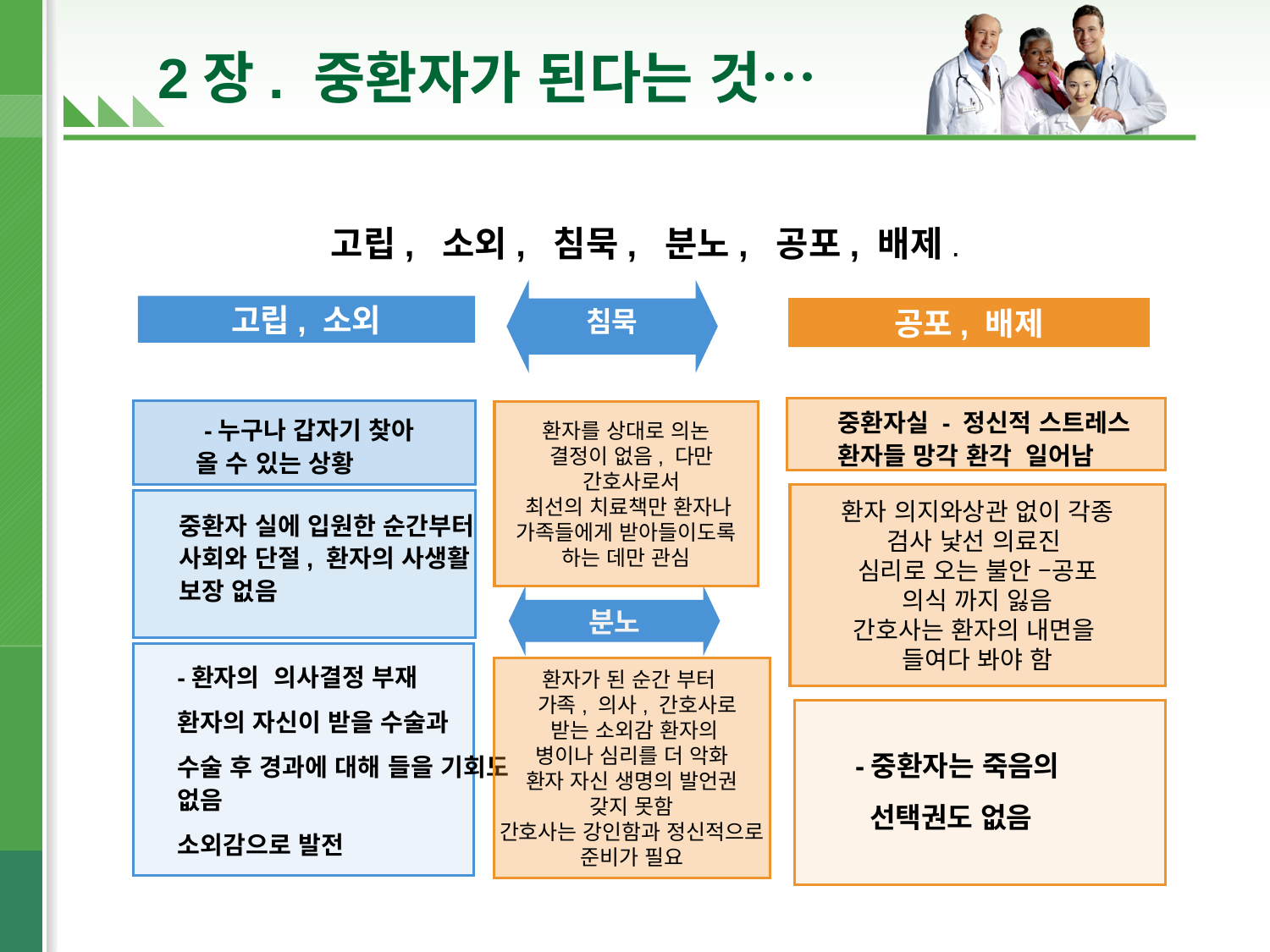

# 2장. 중환자가 된다는 것…
고립,  소외,  침묵,  분노,  공포, 배제.

고립, 소외
침묵

공포, 배제

중환자실 - 정신적 스트레스  환자들 망각 환각  일어남

 -누구나 갑자기 찾아 올 수 있는 상황
환자를 상대로 의논
 결정이 없음, 다만
 간호사로서
 최선의 치료책만 환자나
가족들에게 받아들이도록
하는 데만 관심
환자 의지와상관 없이 각종
검사 낯선 의료진
심리로 오는 불안 –공포
의식 까지 잃음
간호사는 환자의 내면을
들여다 봐야 함

중환자 실에 입원한 순간부터 사회와 단절, 환자의 사생활 보장 없음
분노

-환자의  의사결정 부재
환자의 자신이 받을 수술과
수술 후 경과에 대해 들을 기회도 없음
소외감으로 발전

환자가 된 순간 부터
 가족, 의사, 간호사로
 받는 소외감 환자의
병이나 심리를 더 악화
환자 자신 생명의 발언권
갖지 못함
간호사는 강인함과 정신적으로
준비가 필요

 -중환자는 죽음의
  선택권도 없음